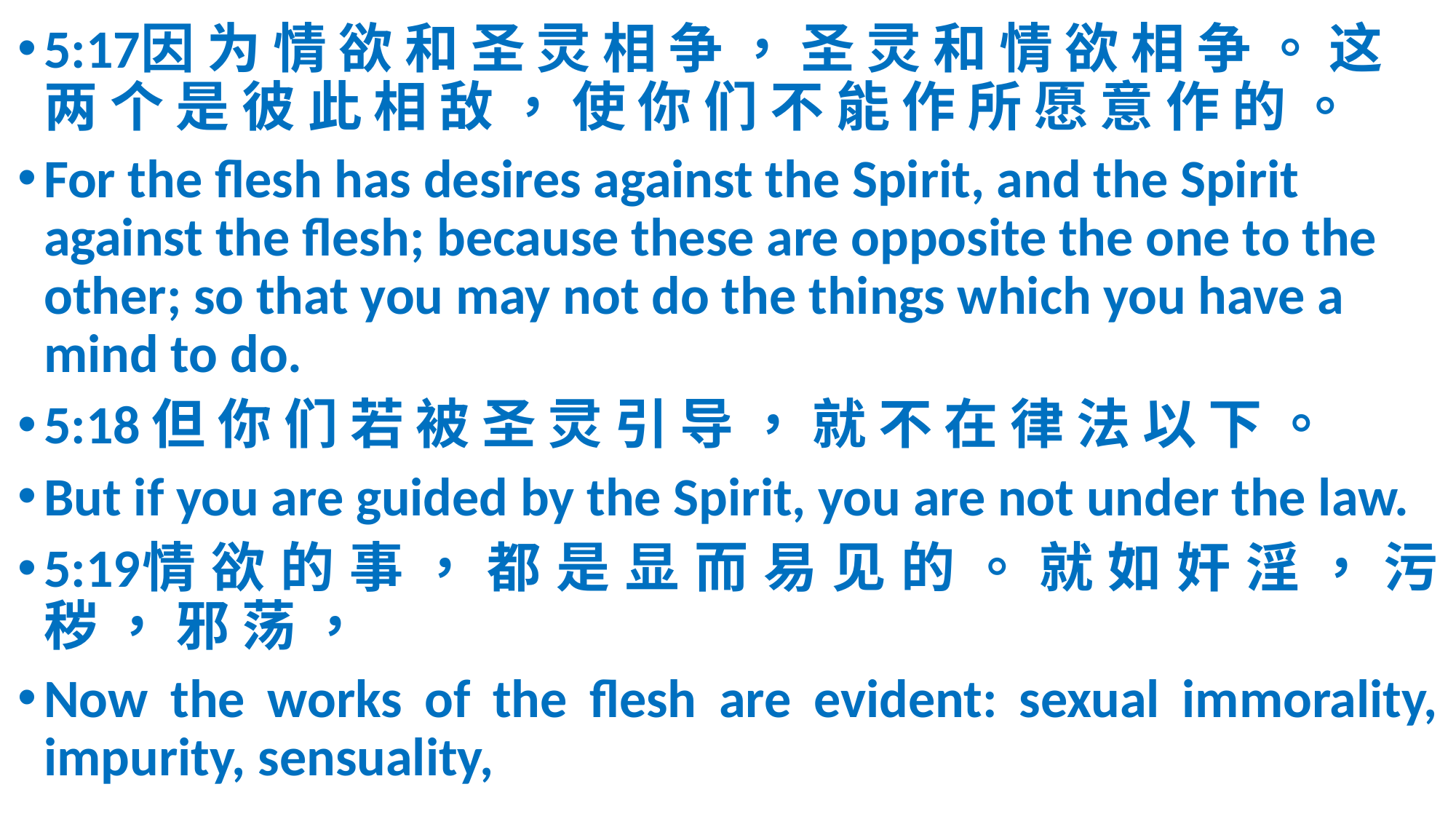

5:17	因 为 情 欲 和 圣 灵 相 争 ， 圣 灵 和 情 欲 相 争 。 这 两 个 是 彼 此 相 敌 ， 使 你 们 不 能 作 所 愿 意 作 的 。
For the flesh has desires against the Spirit, and the Spirit against the flesh; because these are opposite the one to the other; so that you may not do the things which you have a mind to do.
5:18但 你 们 若 被 圣 灵 引 导 ， 就 不 在 律 法 以 下 。
But if you are guided by the Spirit, you are not under the law.
5:19	情 欲 的 事 ， 都 是 显 而 易 见 的 。 就 如 奸 淫 ， 污 秽 ， 邪 荡 ，
Now the works of the flesh are evident: sexual immorality, impurity, sensuality,